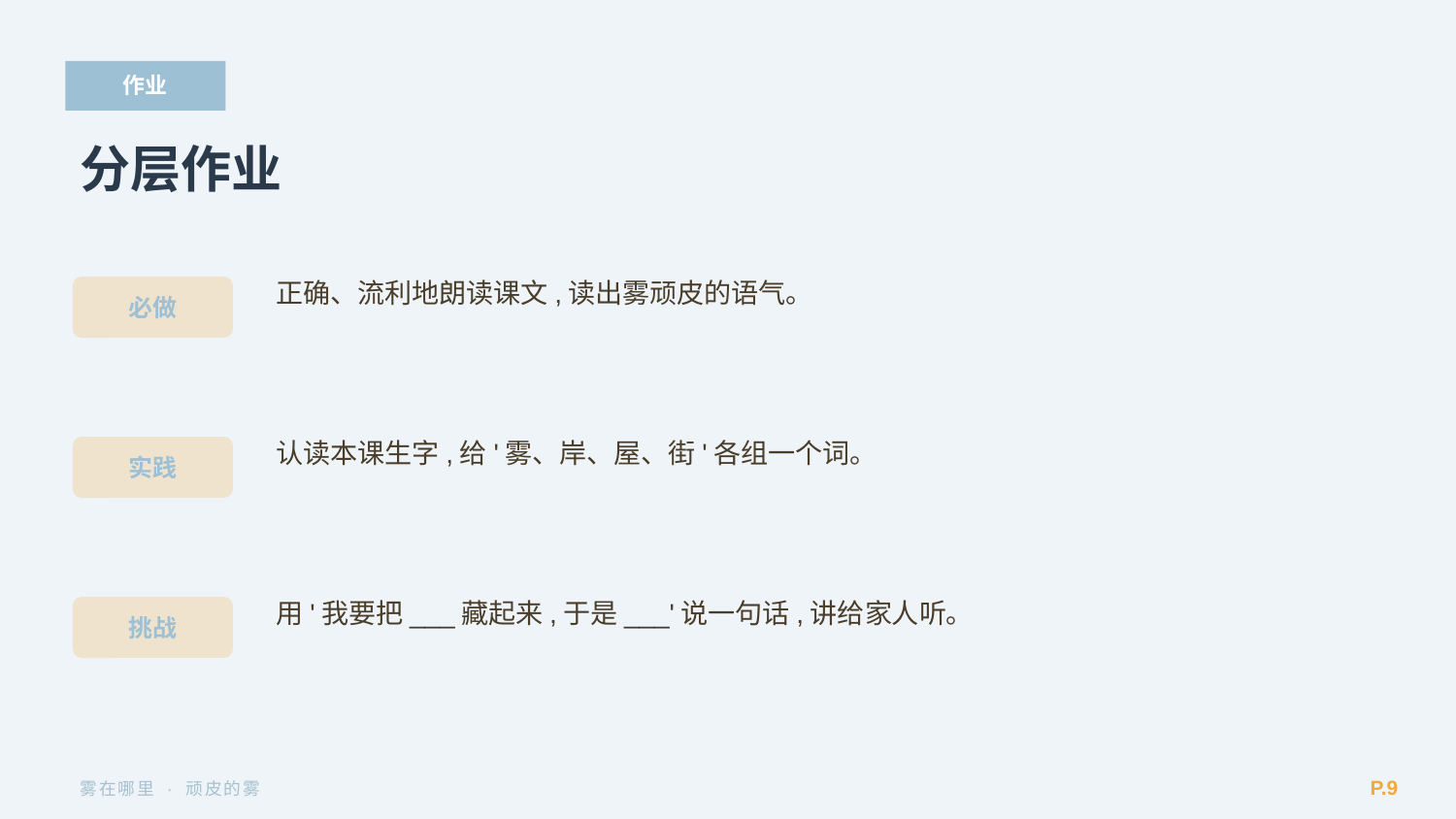

作业

分层作业
正确、流利地朗读课文,读出雾顽皮的语气。
必做

认读本课生字,给'雾、岸、屋、街'各组一个词。
实践

用'我要把___藏起来,于是___'说一句话,讲给家人听。
挑战

P.9
雾在哪里 · 顽皮的雾